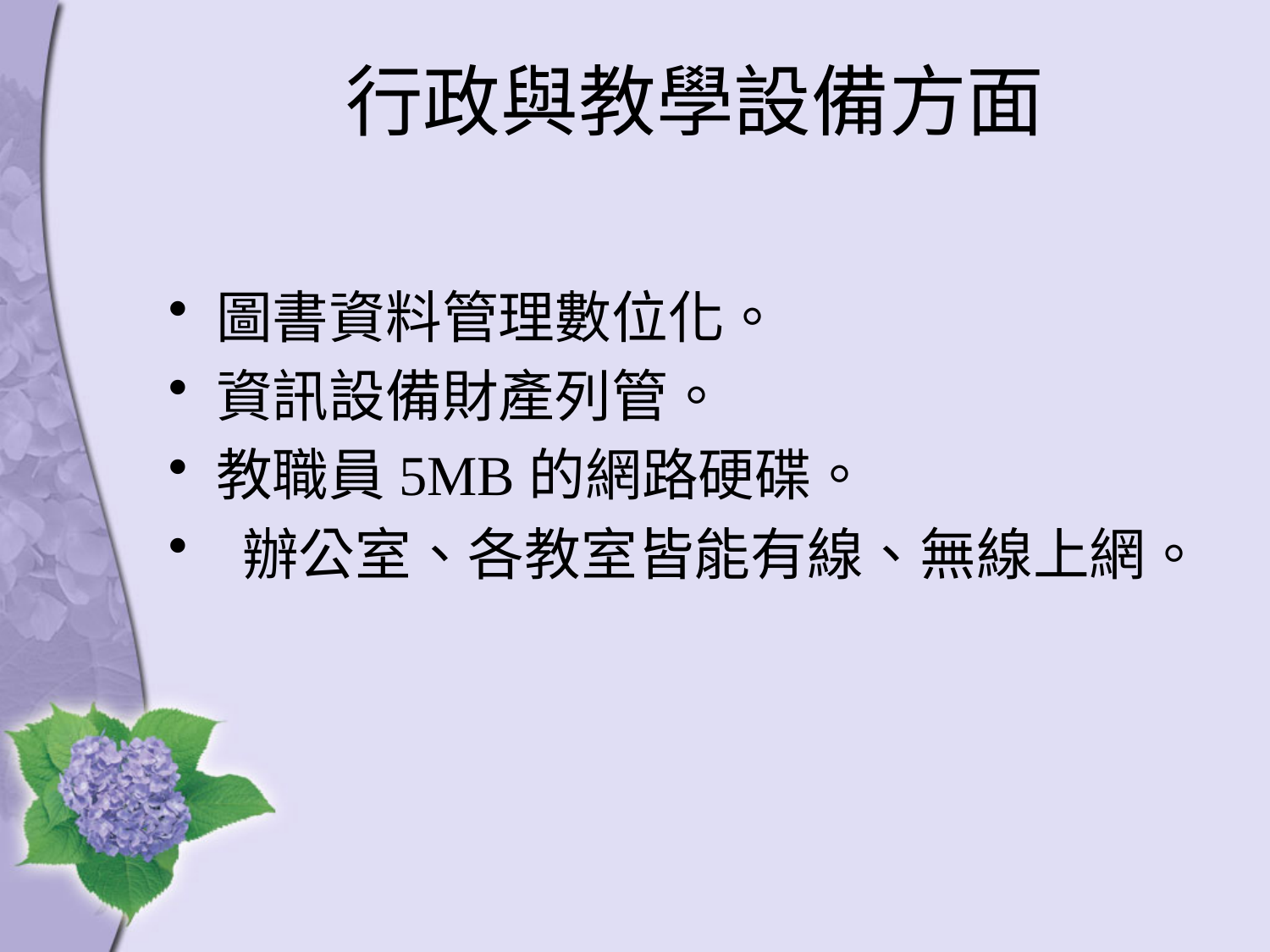

# 行政與教學設備方面
圖書資料管理數位化。
資訊設備財產列管。
教職員5MB的網路硬碟。
 辦公室、各教室皆能有線、無線上網。